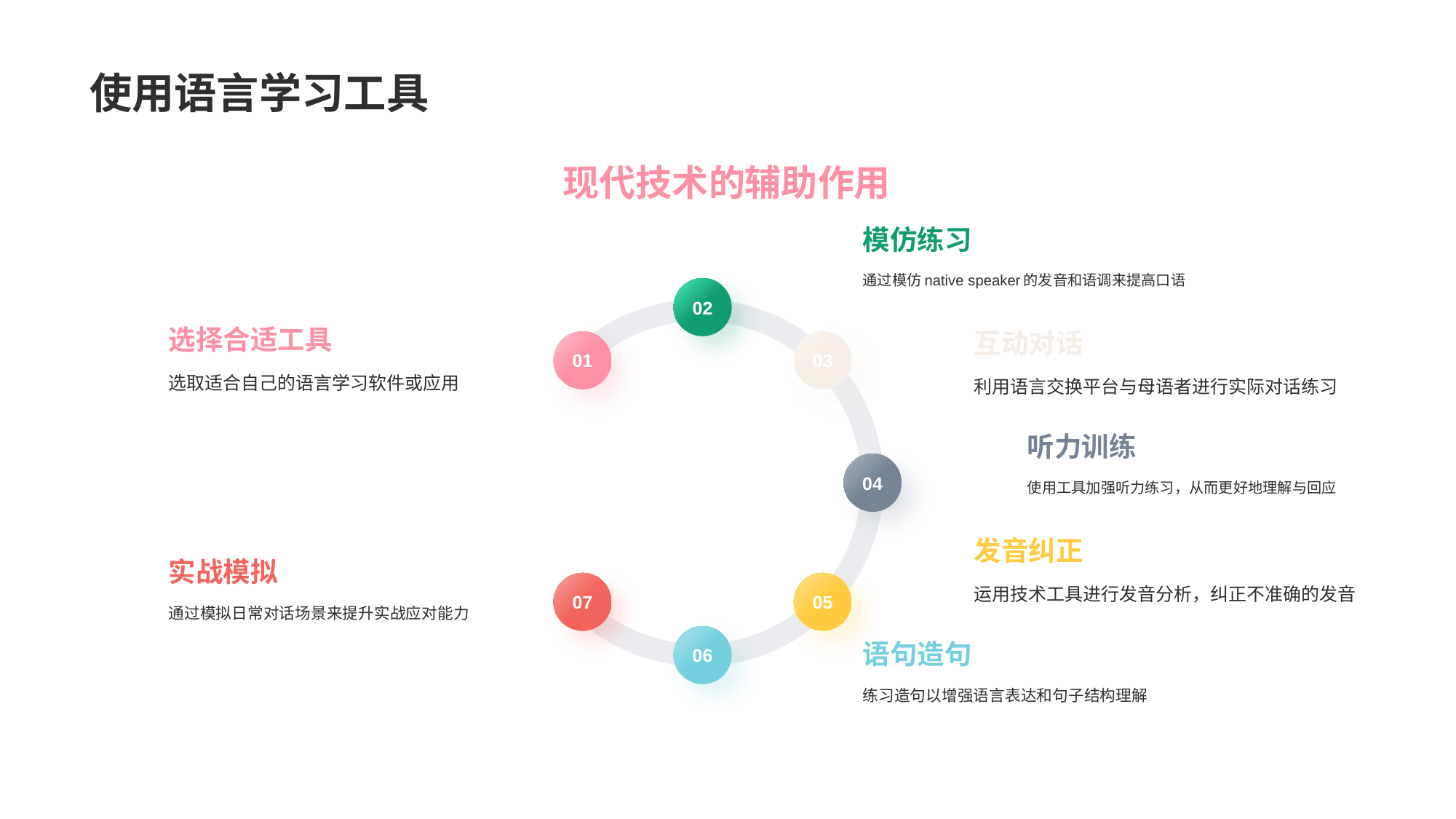

# 使用语言学习工具
现代技术的辅助作用
模仿练习
通过模仿native speaker的发音和语调来提高口语
02
选择合适工具
选取适合自己的语言学习软件或应用
01
互动对话
利用语言交换平台与母语者进行实际对话练习
03
听力训练
使用工具加强听力练习，从而更好地理解与回应
04
发音纠正
运用技术工具进行发音分析，纠正不准确的发音
05
实战模拟
通过模拟日常对话场景来提升实战应对能力
07
语句造句
练习造句以增强语言表达和句子结构理解
06